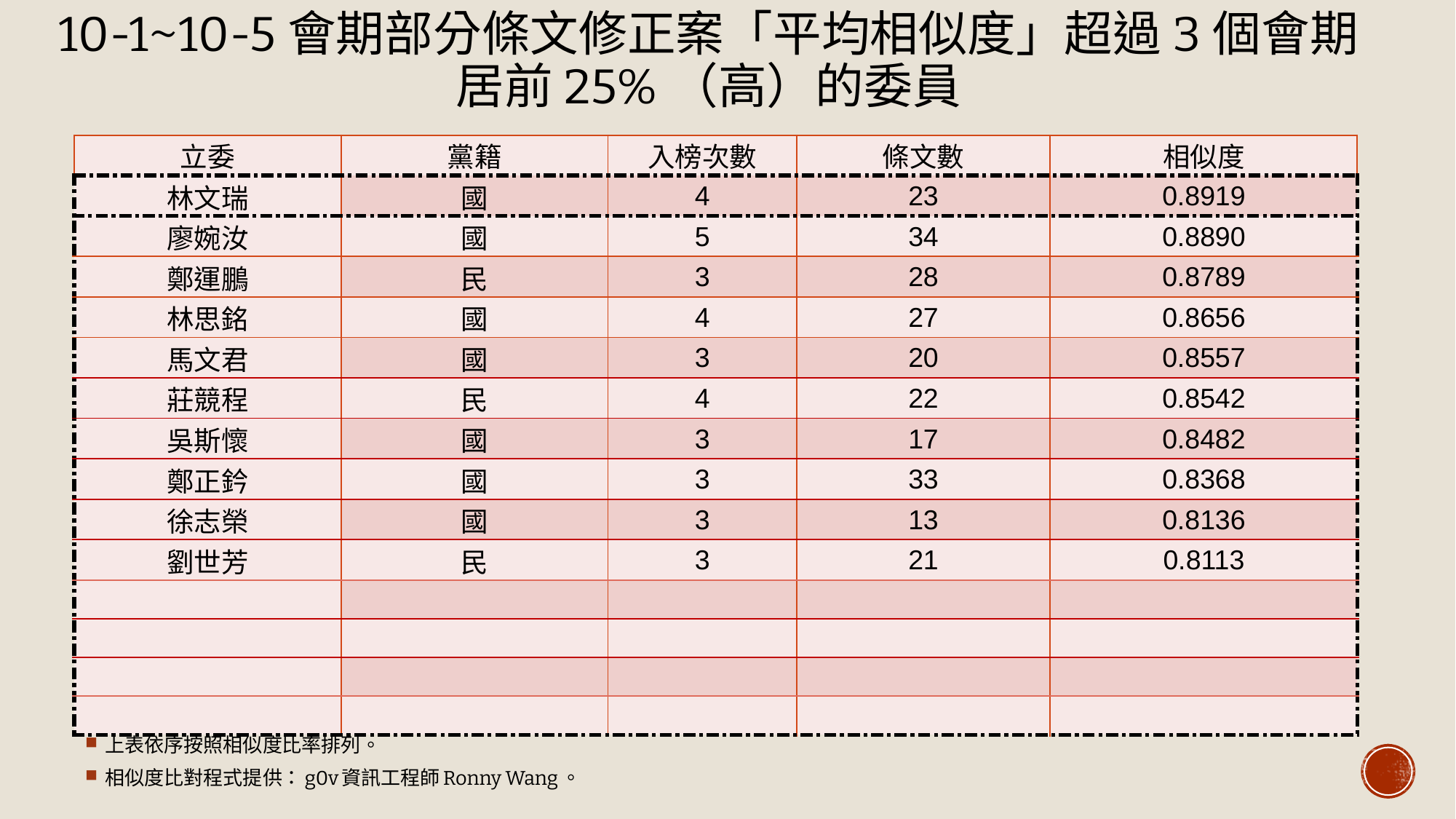

# 10-1~10-5會期部分條文修正案「平均相似度」超過3個會期 居前25%（高）的委員
| 立委 | 黨籍 | 入榜次數 | 條文數 | 相似度 |
| --- | --- | --- | --- | --- |
| 林文瑞 | 國 | 4 | 23 | 0.8919 |
| 廖婉汝 | 國 | 5 | 34 | 0.8890 |
| 鄭運鵬 | 民 | 3 | 28 | 0.8789 |
| 林思銘 | 國 | 4 | 27 | 0.8656 |
| 馬文君 | 國 | 3 | 20 | 0.8557 |
| 莊競程 | 民 | 4 | 22 | 0.8542 |
| 吳斯懷 | 國 | 3 | 17 | 0.8482 |
| 鄭正鈐 | 國 | 3 | 33 | 0.8368 |
| 徐志榮 | 國 | 3 | 13 | 0.8136 |
| 劉世芳 | 民 | 3 | 21 | 0.8113 |
|  |  |  |  |  |
|  |  |  |  |  |
|  |  |  |  |  |
|  |  |  |  |  |
上表依序按照相似度比率排列。
相似度比對程式提供：g0v資訊工程師Ronny Wang。